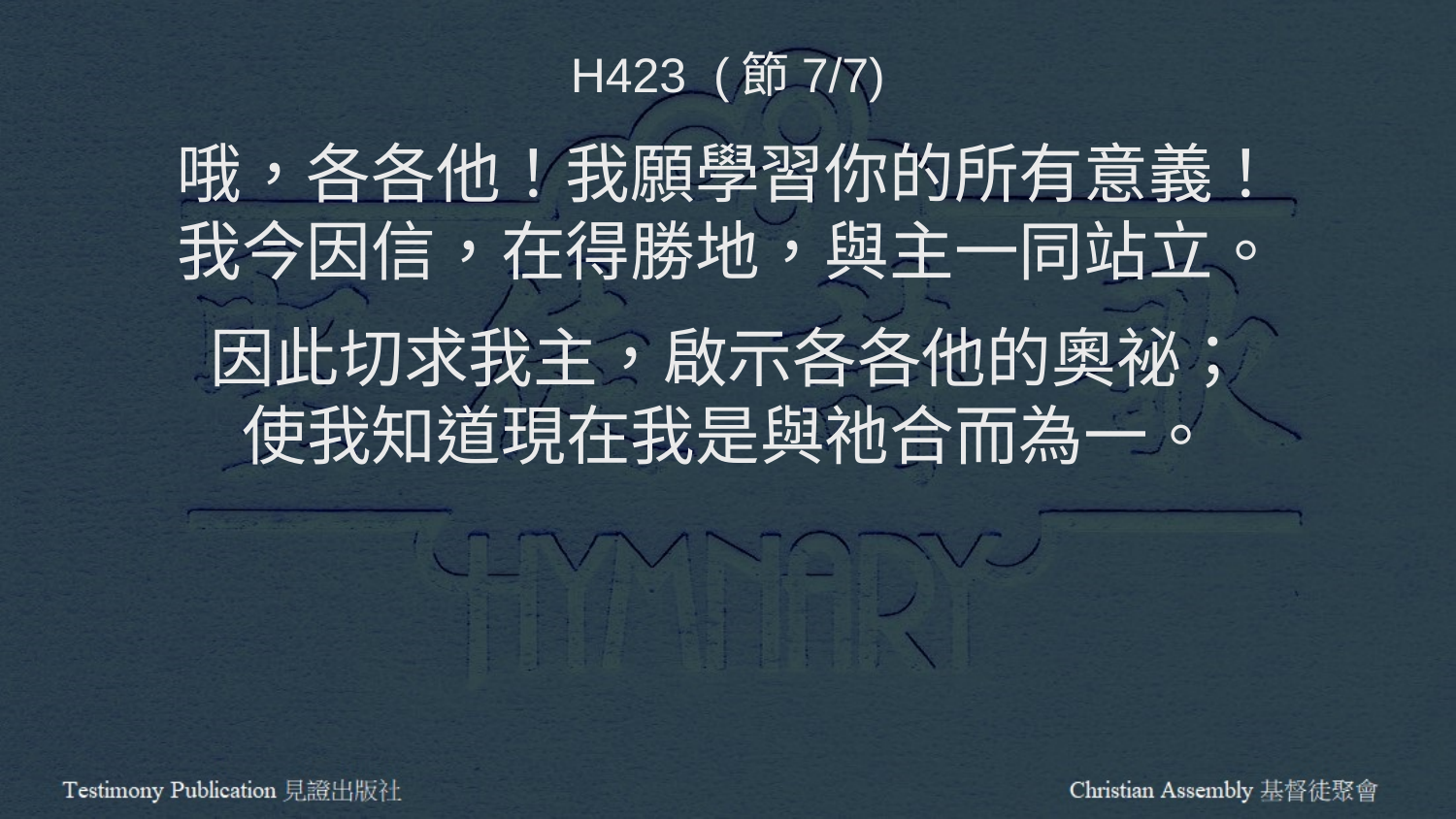

H423  (節7/7)

哦，各各他！我願學習你的所有意義！
我今因信，在得勝地，與主一同站立。

因此切求我主，啟示各各他的奧祕；
使我知道現在我是與祂合而為一。